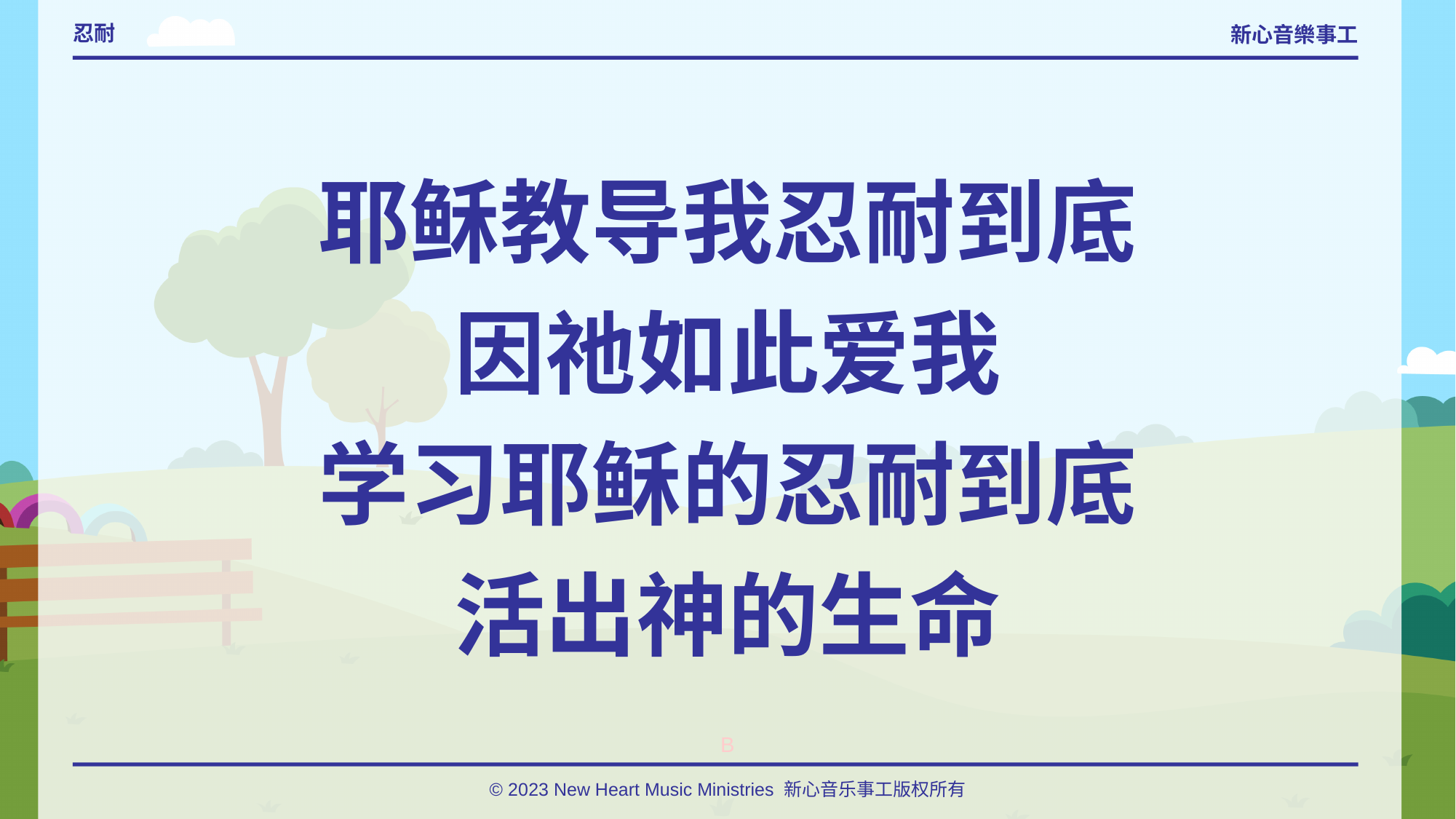

# 忍耐
耶稣教导我忍耐到底
因祂如此爱我
学习耶稣的忍耐到底
活出神的生命
B
© 2023 New Heart Music Ministries 新心音乐事工版权所有